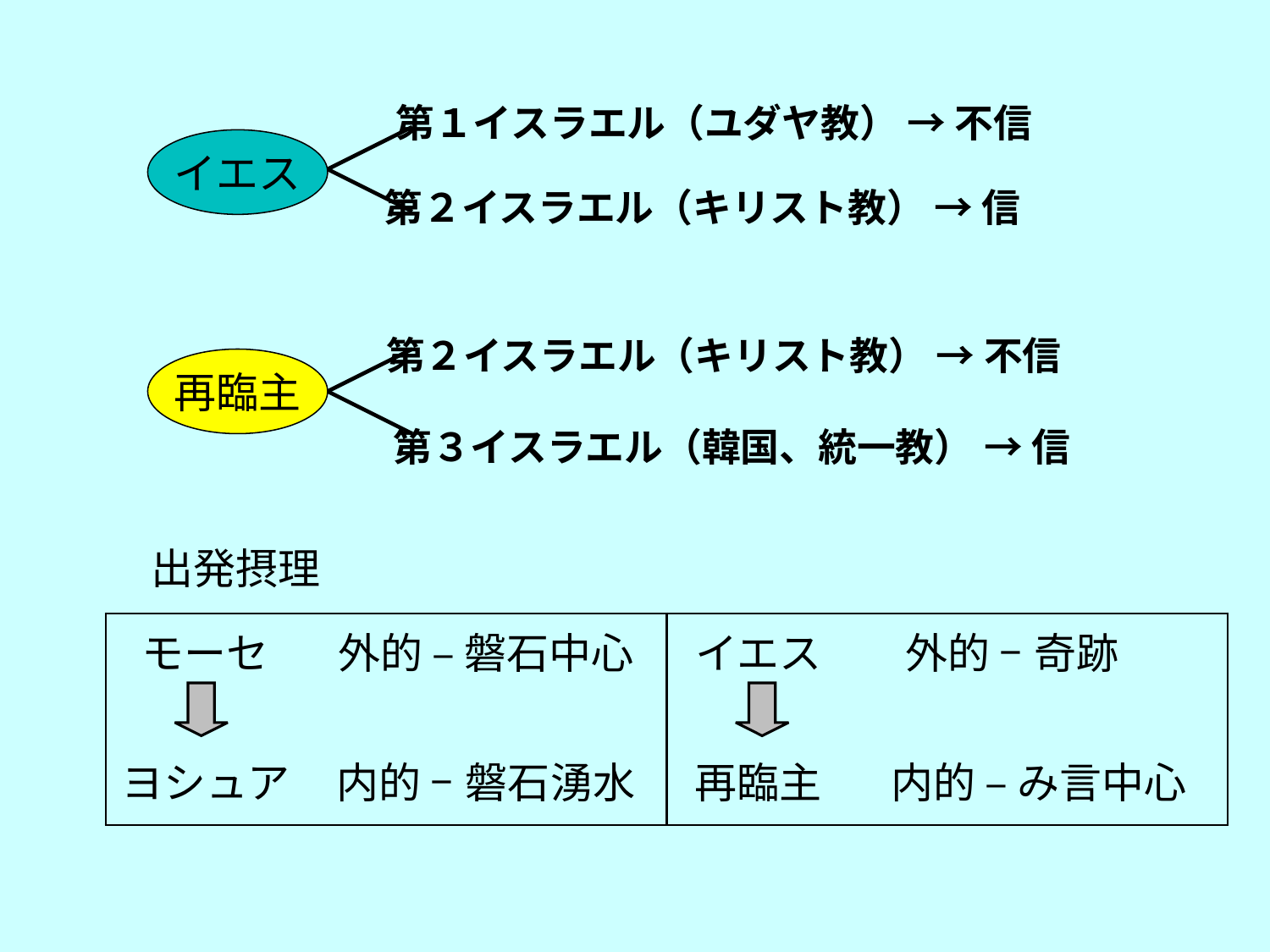

第１イスラエル（ユダヤ教） → 不信

イエス

第２イスラエル（キリスト教） → 信
第２イスラエル（キリスト教） → 不信
再臨主

第３イスラエル（韓国、統一教） → 信
出発摂理
| モーセ | 外的 – 磐石中心 | イエス | 外的 – 奇跡 |
| --- | --- | --- | --- |
| ヨシュア | 内的 – 磐石湧水 | 再臨主 | 内的 – み言中心 |